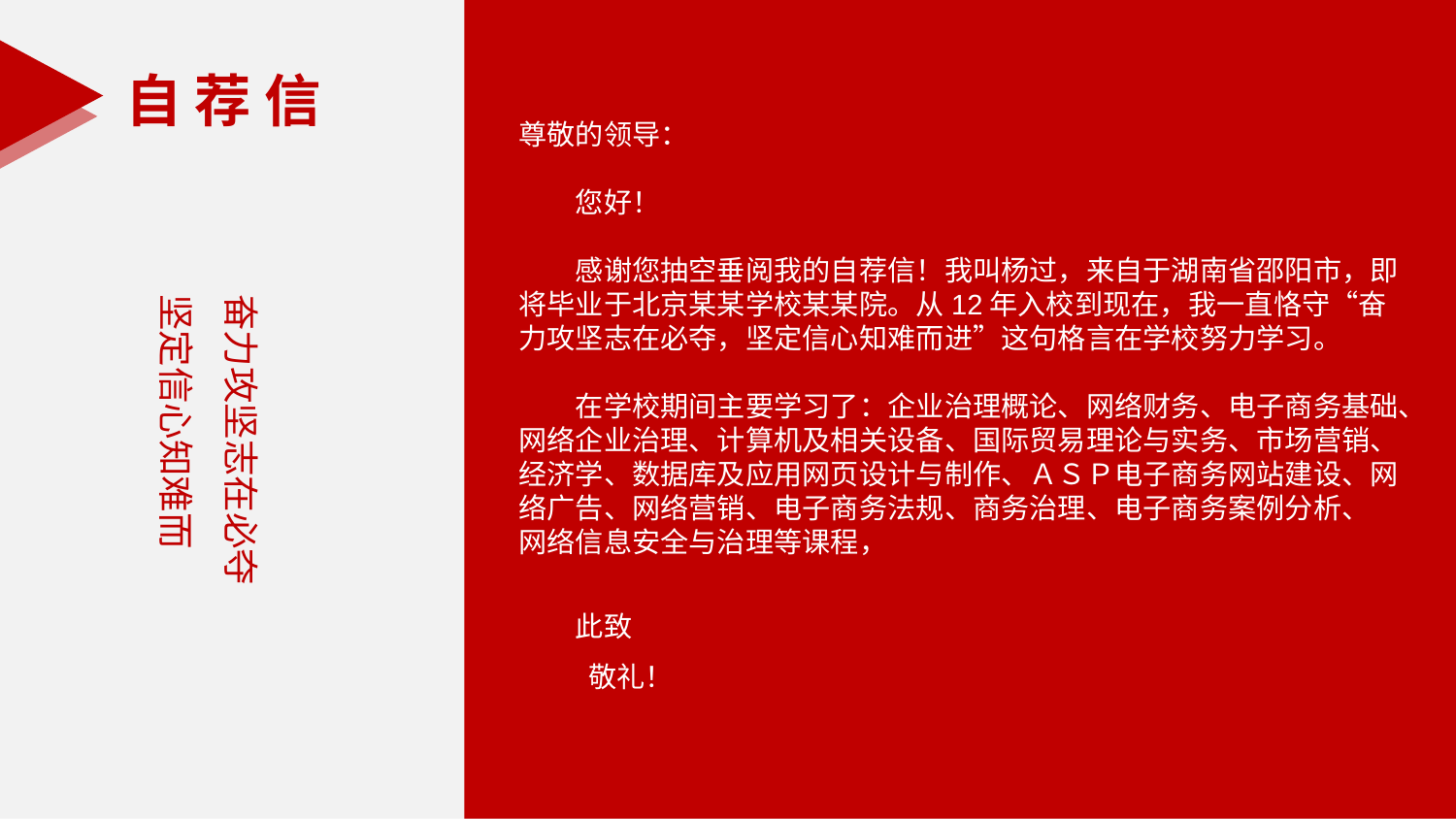

自 荐 信

尊敬的领导：

　　您好！

　　感谢您抽空垂阅我的自荐信！我叫杨过，来自于湖南省邵阳市，即将毕业于北京某某学校某某院。从12年入校到现在，我一直恪守“奋力攻坚志在必夺，坚定信心知难而进”这句格言在学校努力学习。

　　在学校期间主要学习了：企业治理概论、网络财务、电子商务基础、网络企业治理、计算机及相关设备、国际贸易理论与实务、市场营销、经济学、数据库及应用网页设计与制作、ＡＳＰ电子商务网站建设、网络广告、网络营销、电子商务法规、商务治理、电子商务案例分析、    网络信息安全与治理等课程，

　　此致
          敬礼！

奋力攻坚志在必夺
坚定信心知难而